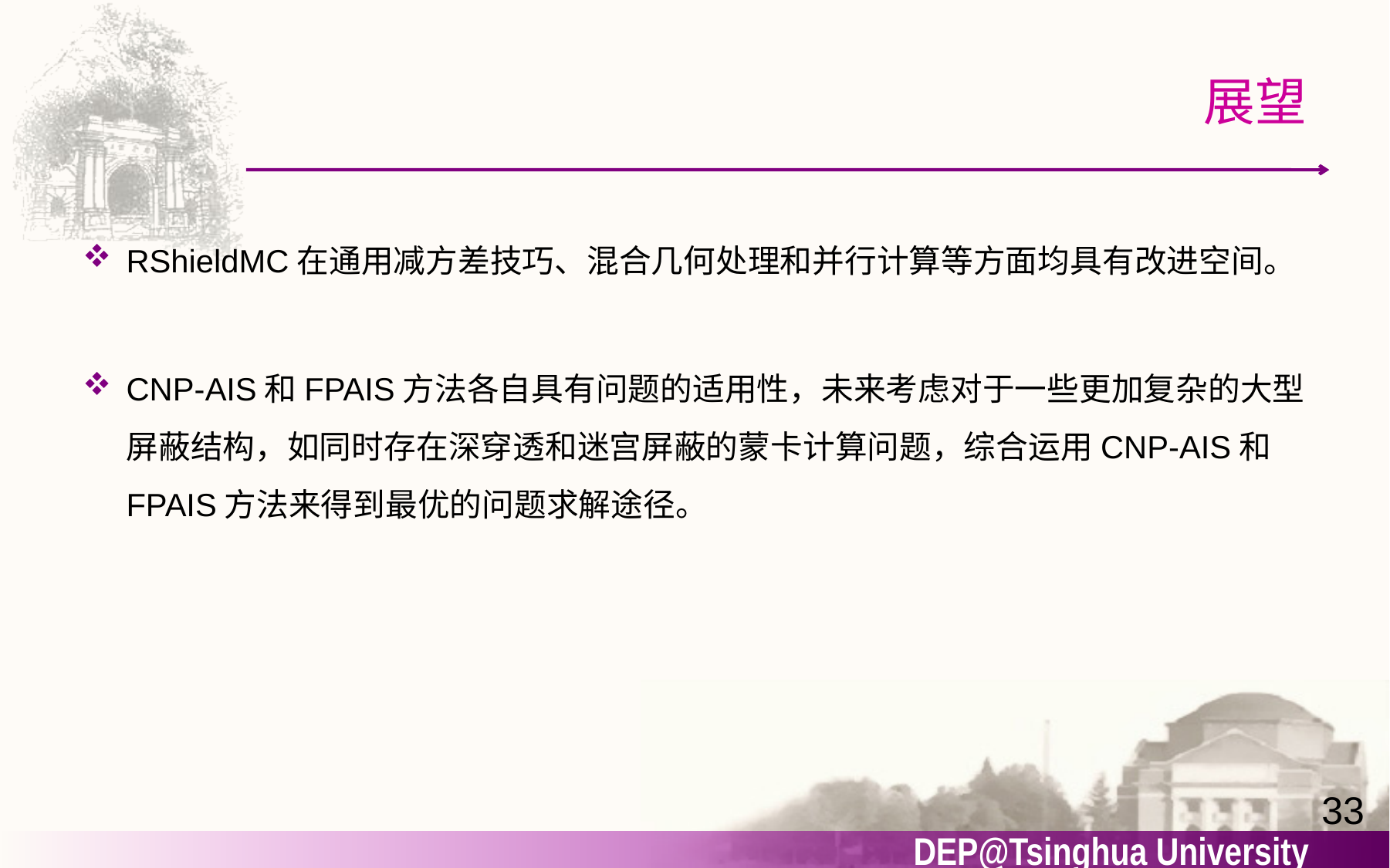

# 展望
RShieldMC在通用减方差技巧、混合几何处理和并行计算等方面均具有改进空间。

CNP-AIS和FPAIS方法各自具有问题的适用性，未来考虑对于一些更加复杂的大型屏蔽结构，如同时存在深穿透和迷宫屏蔽的蒙卡计算问题，综合运用CNP-AIS和FPAIS方法来得到最优的问题求解途径。